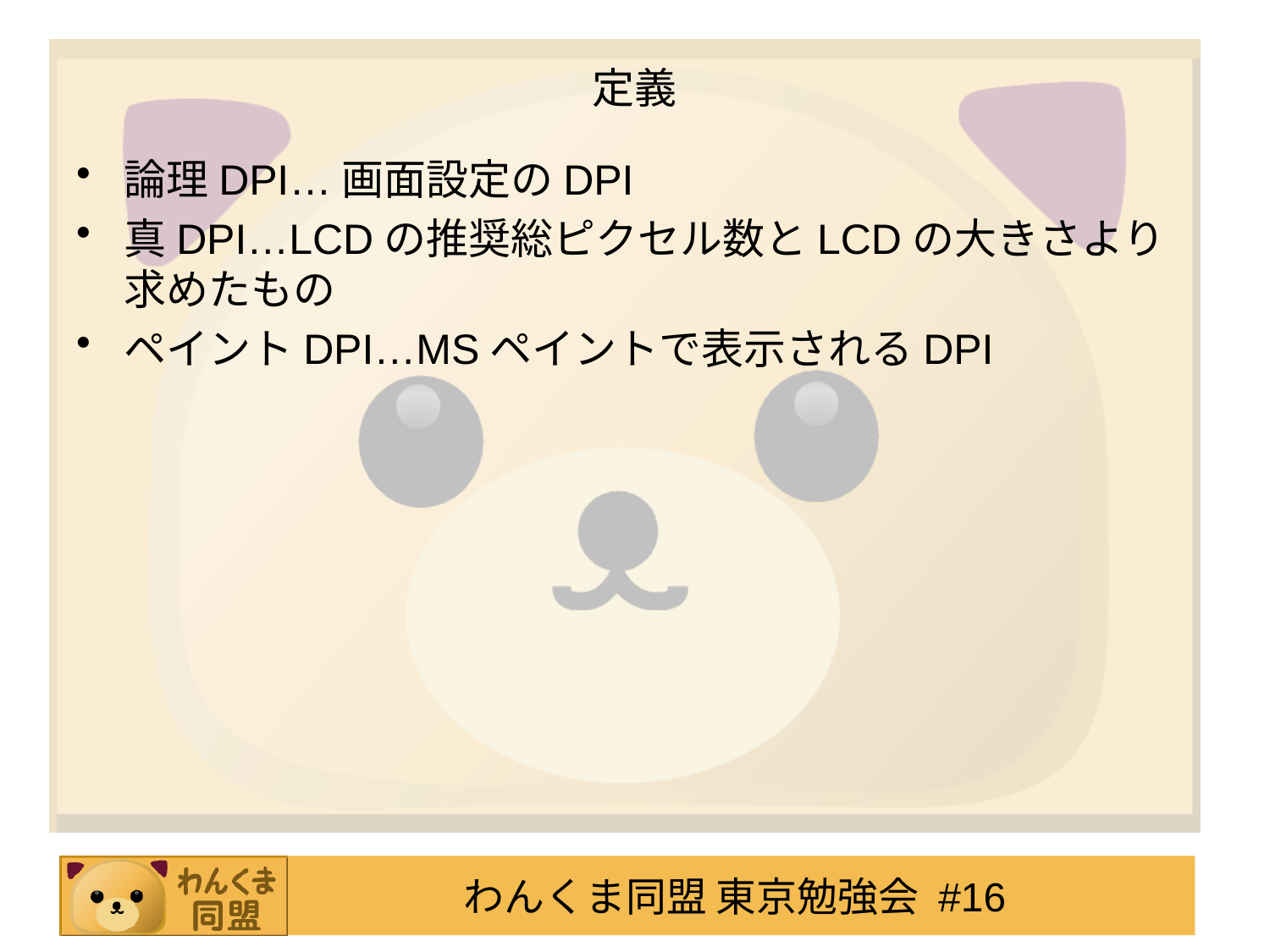

# 定義
論理DPI…画面設定のDPI
真DPI…LCDの推奨総ピクセル数とLCDの大きさより求めたもの
ペイントDPI…MSペイントで表示されるDPI